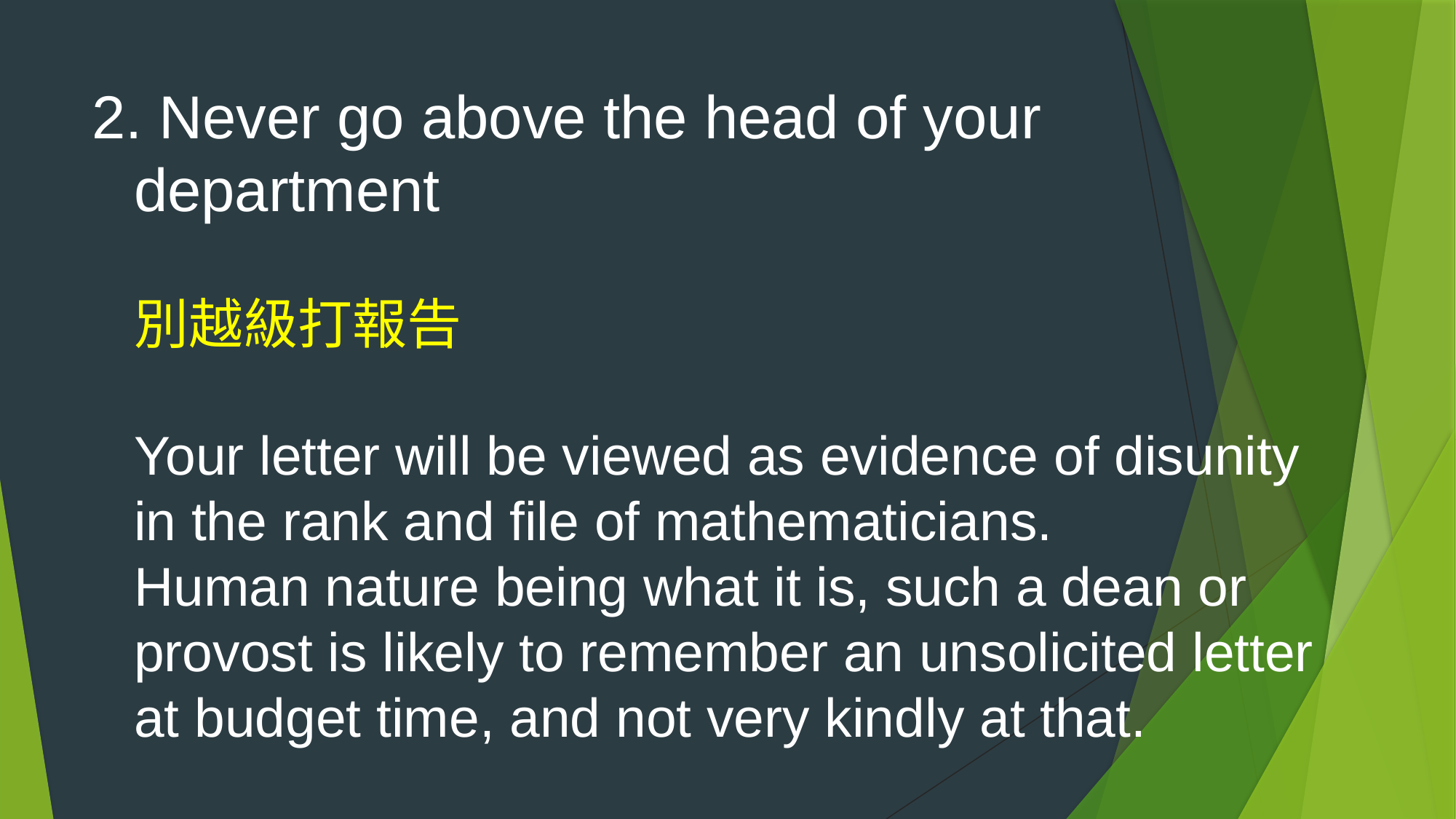

# 2. Never go above the head of your department 別越級打報告 Your letter will be viewed as evidence of disunity in the rank and file of mathematicians. Human nature being what it is, such a dean or provost is likely to remember an unsolicited letter at budget time, and not very kindly at that.